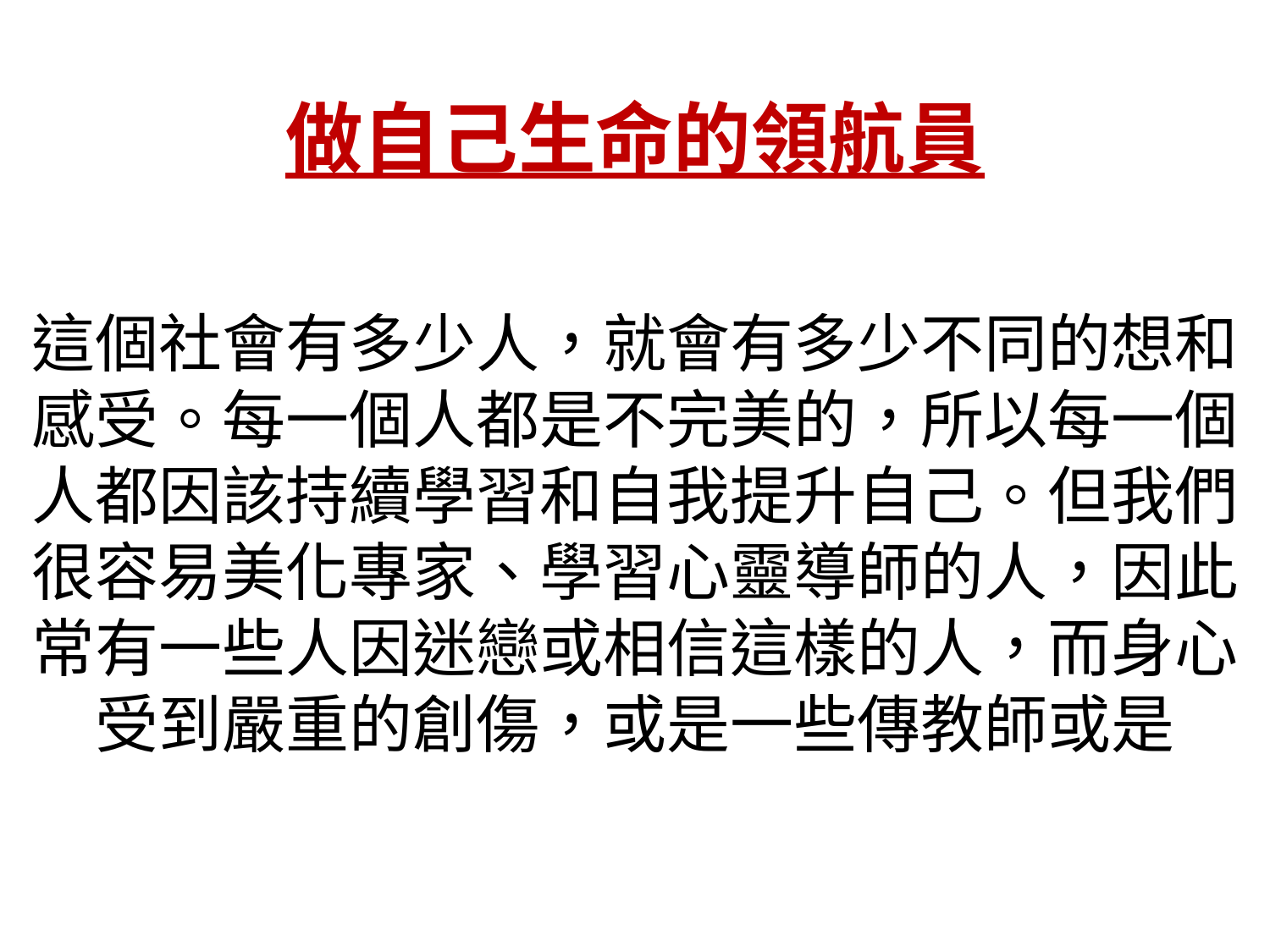

做自己生命的領航員

這個社會有多少人，就會有多少不同的想和感受。每一個人都是不完美的，所以每一個人都因該持續學習和自我提升自己。但我們很容易美化專家、學習心靈導師的人，因此常有一些人因迷戀或相信這樣的人，而身心受到嚴重的創傷，或是一些傳教師或是